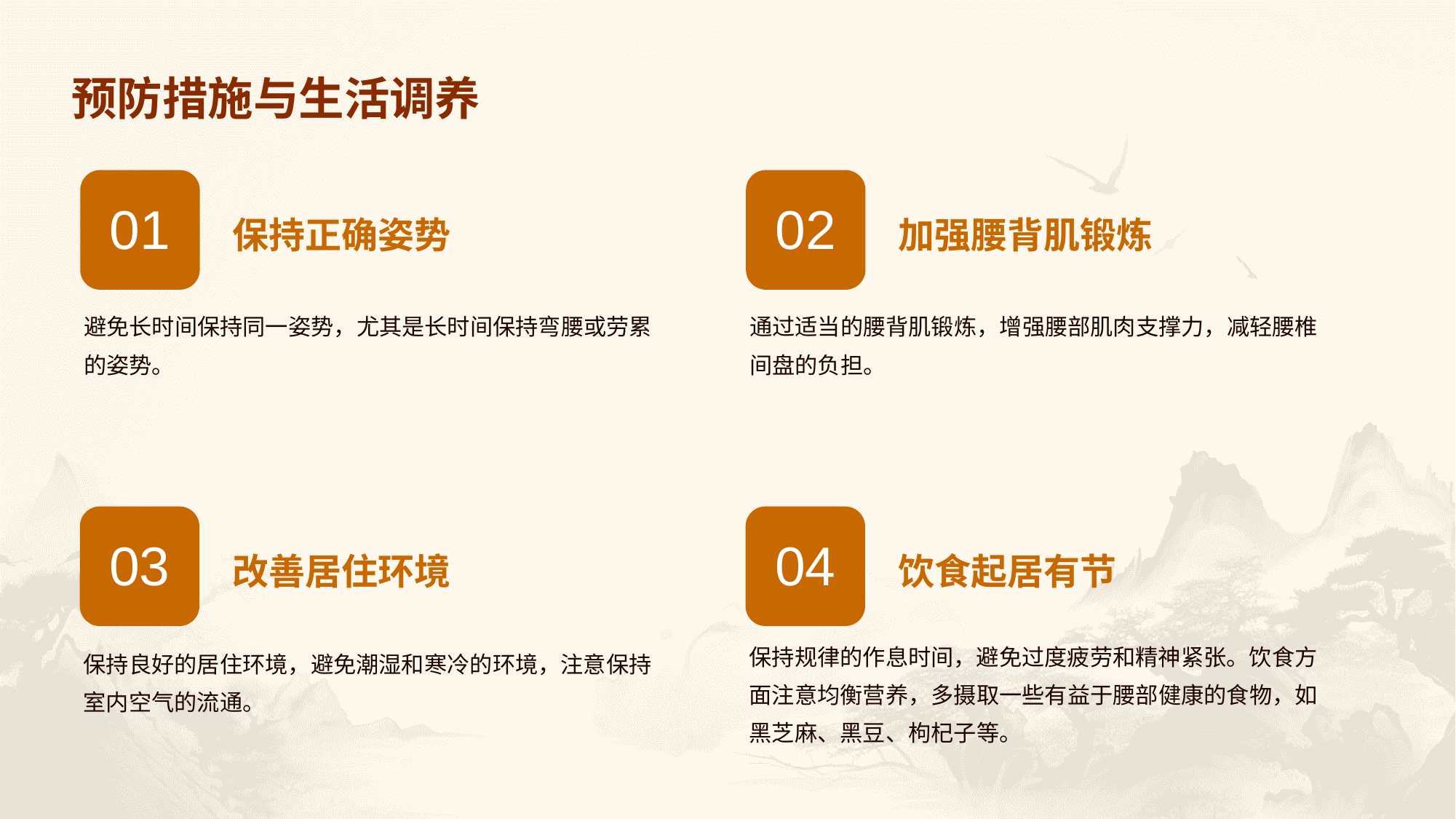

预防措施与生活调养

保持正确姿势

加强腰背肌锻炼
01
02
避免长时间保持同一姿势，尤其是长时间保持弯腰或劳累的姿势。
通过适当的腰背肌锻炼，增强腰部肌肉支撑力，减轻腰椎间盘的负担。

改善居住环境

饮食起居有节
03
04
保持规律的作息时间，避免过度疲劳和精神紧张。饮食方面注意均衡营养，多摄取一些有益于腰部健康的食物，如黑芝麻、黑豆、枸杞子等。
保持良好的居住环境，避免潮湿和寒冷的环境，注意保持室内空气的流通。